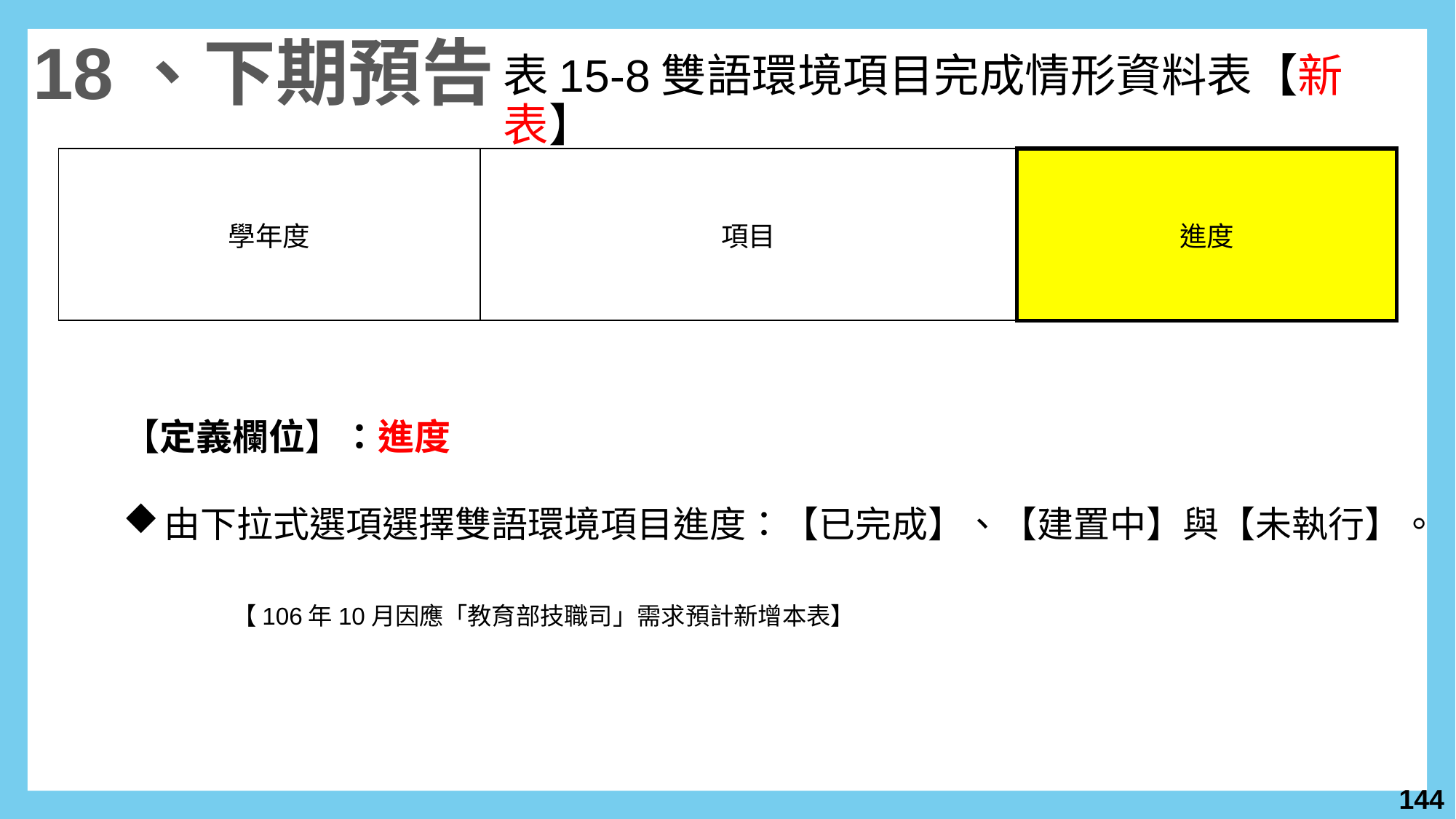

18、下期預告
表15-8雙語環境項目完成情形資料表【新表】
| 學年度 | 項目 | 進度 |
| --- | --- | --- |
【定義欄位】：進度
由下拉式選項選擇雙語環境項目進度：【已完成】、【建置中】與【未執行】。
	【106年10月因應「教育部技職司」需求預計新增本表】

144